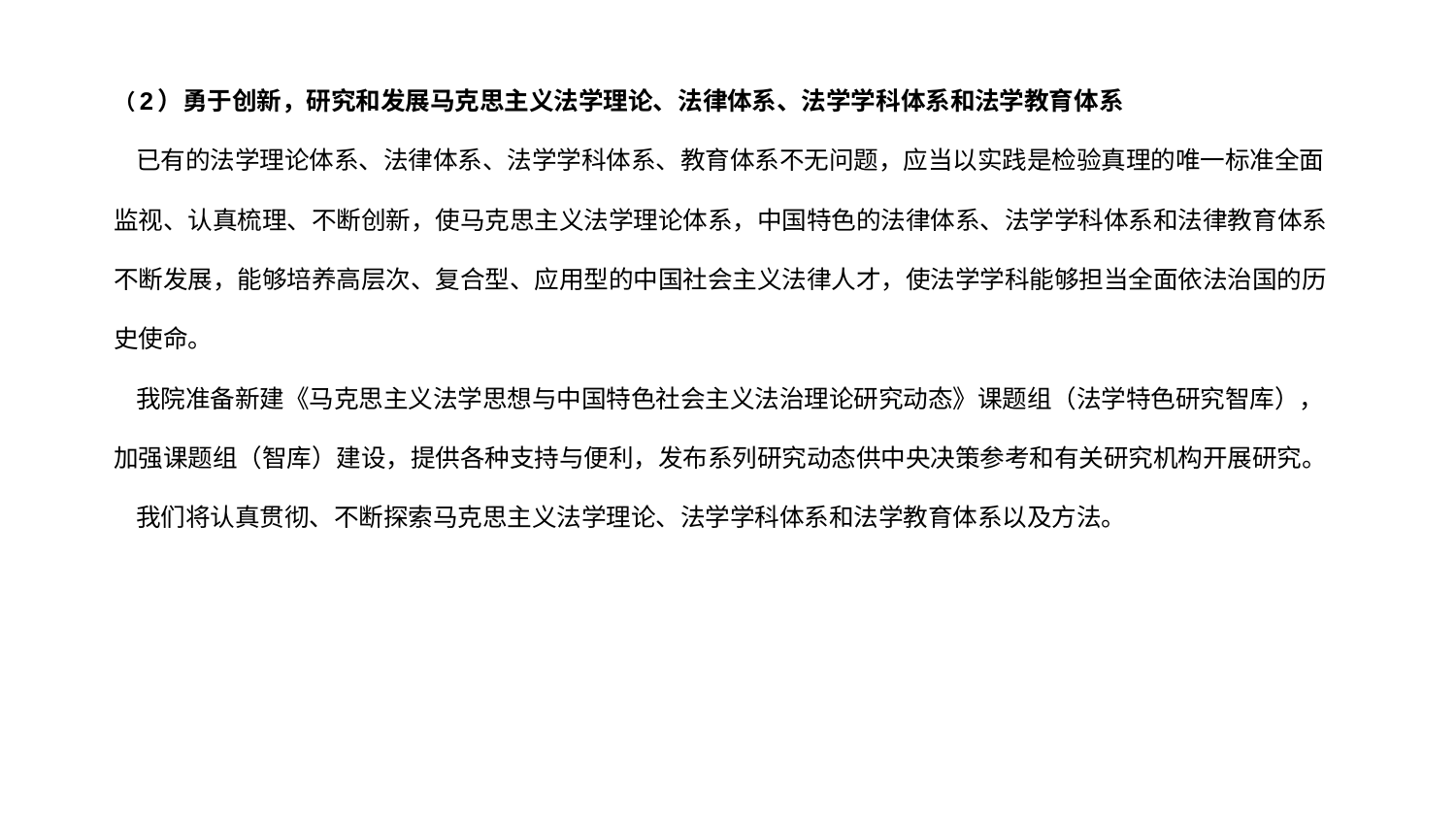

# （2）勇于创新，研究和发展马克思主义法学理论、法律体系、法学学科体系和法学教育体系 已有的法学理论体系、法律体系、法学学科体系、教育体系不无问题，应当以实践是检验真理的唯一标准全面监视、认真梳理、不断创新，使马克思主义法学理论体系，中国特色的法律体系、法学学科体系和法律教育体系不断发展，能够培养高层次、复合型、应用型的中国社会主义法律人才，使法学学科能够担当全面依法治国的历史使命。 我院准备新建《马克思主义法学思想与中国特色社会主义法治理论研究动态》课题组（法学特色研究智库），加强课题组（智库）建设，提供各种支持与便利，发布系列研究动态供中央决策参考和有关研究机构开展研究。 我们将认真贯彻、不断探索马克思主义法学理论、法学学科体系和法学教育体系以及方法。